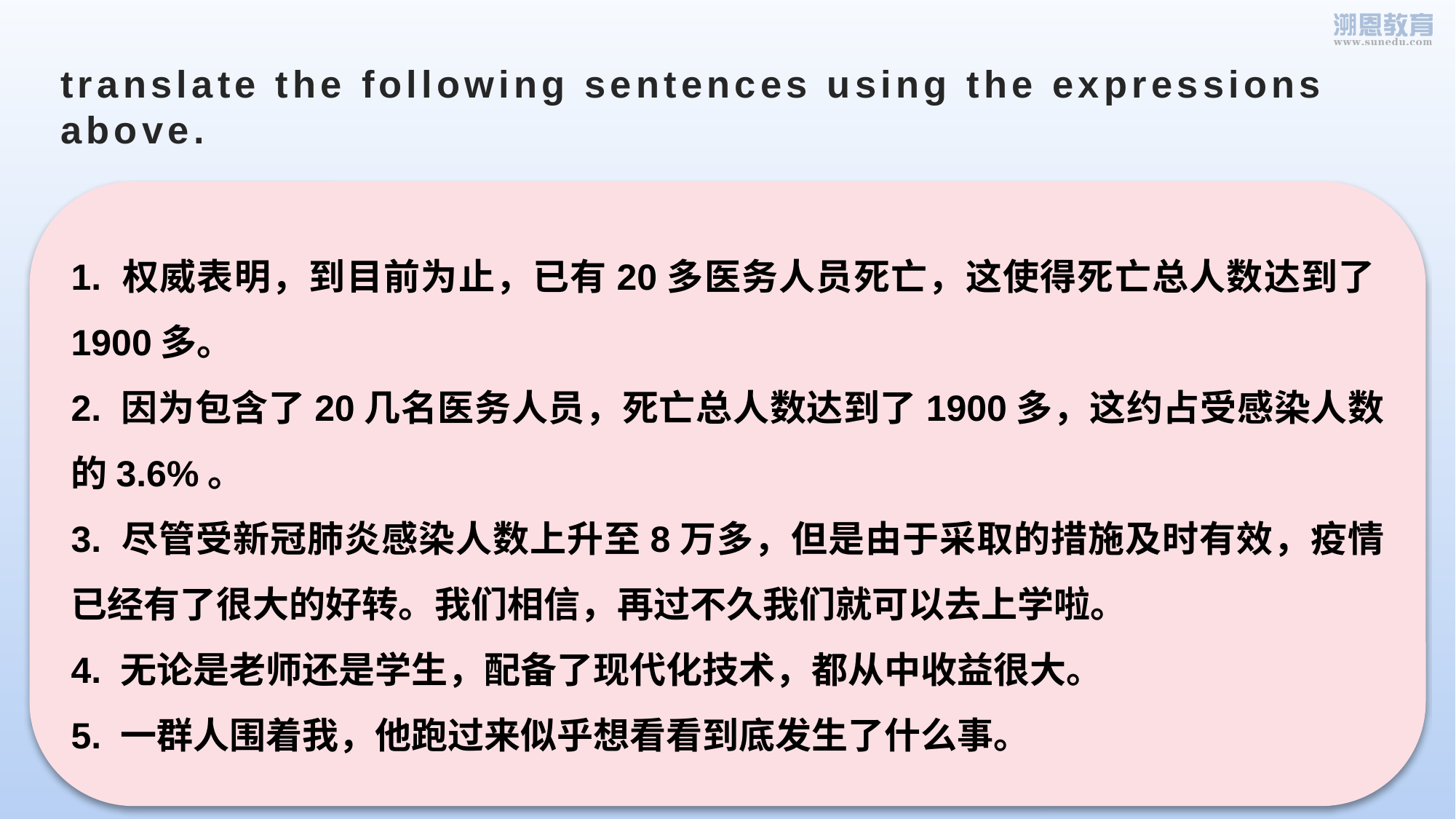

# translate the following sentences using the expressions above.
1. 权威表明，到目前为止，已有20多医务人员死亡，这使得死亡总人数达到了1900多。
2. 因为包含了20几名医务人员，死亡总人数达到了1900多，这约占受感染人数的3.6%。
3. 尽管受新冠肺炎感染人数上升至8万多，但是由于采取的措施及时有效，疫情已经有了很大的好转。我们相信，再过不久我们就可以去上学啦。
4. 无论是老师还是学生，配备了现代化技术，都从中收益很大。
5. 一群人围着我，他跑过来似乎想看看到底发生了什么事。